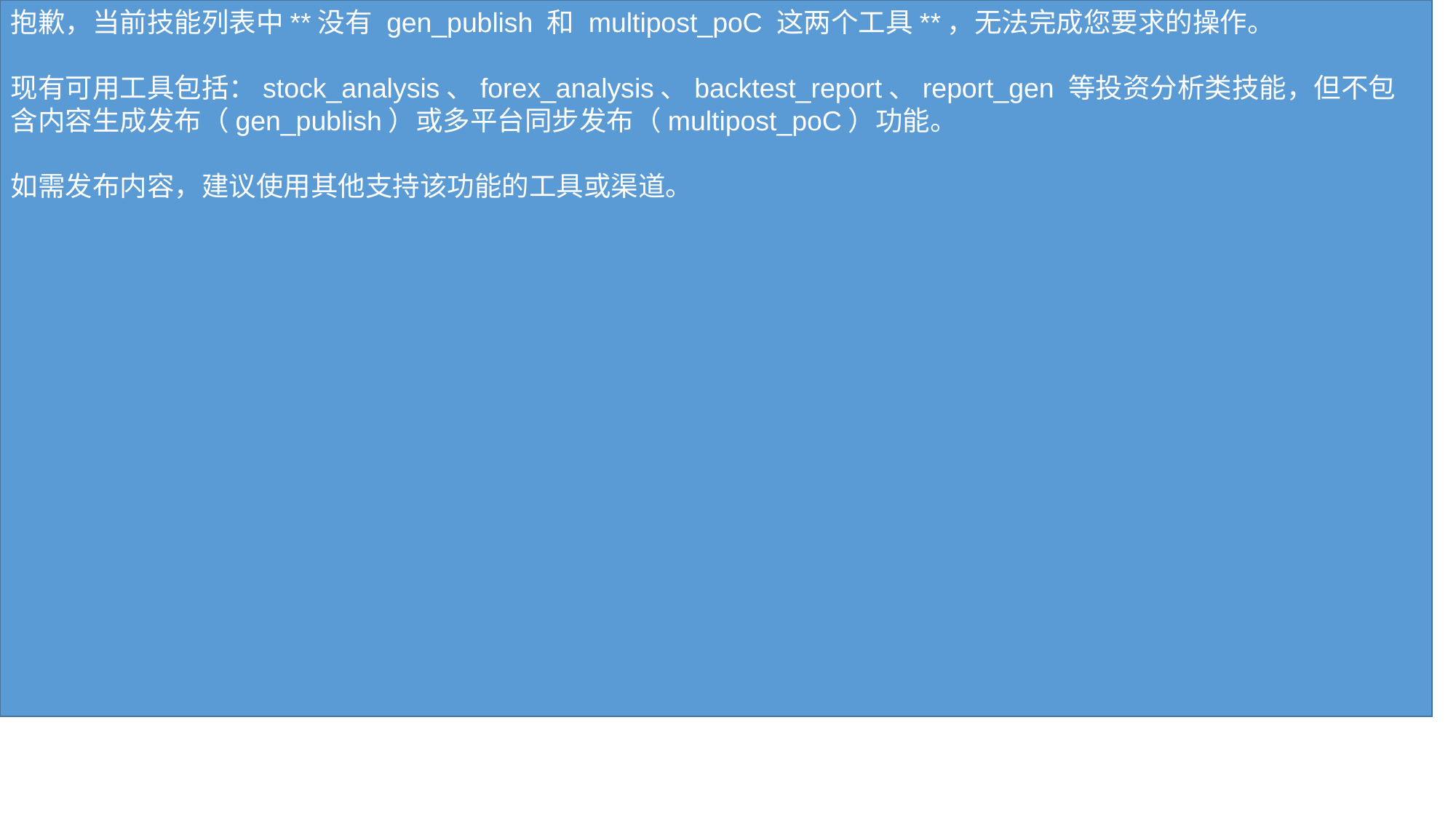

抱歉，当前技能列表中**没有 gen_publish 和 multipost_poC 这两个工具**，无法完成您要求的操作。
现有可用工具包括：stock_analysis、forex_analysis、backtest_report、report_gen 等投资分析类技能，但不包含内容生成发布（gen_publish）或多平台同步发布（multipost_poC）功能。
如需发布内容，建议使用其他支持该功能的工具或渠道。
#